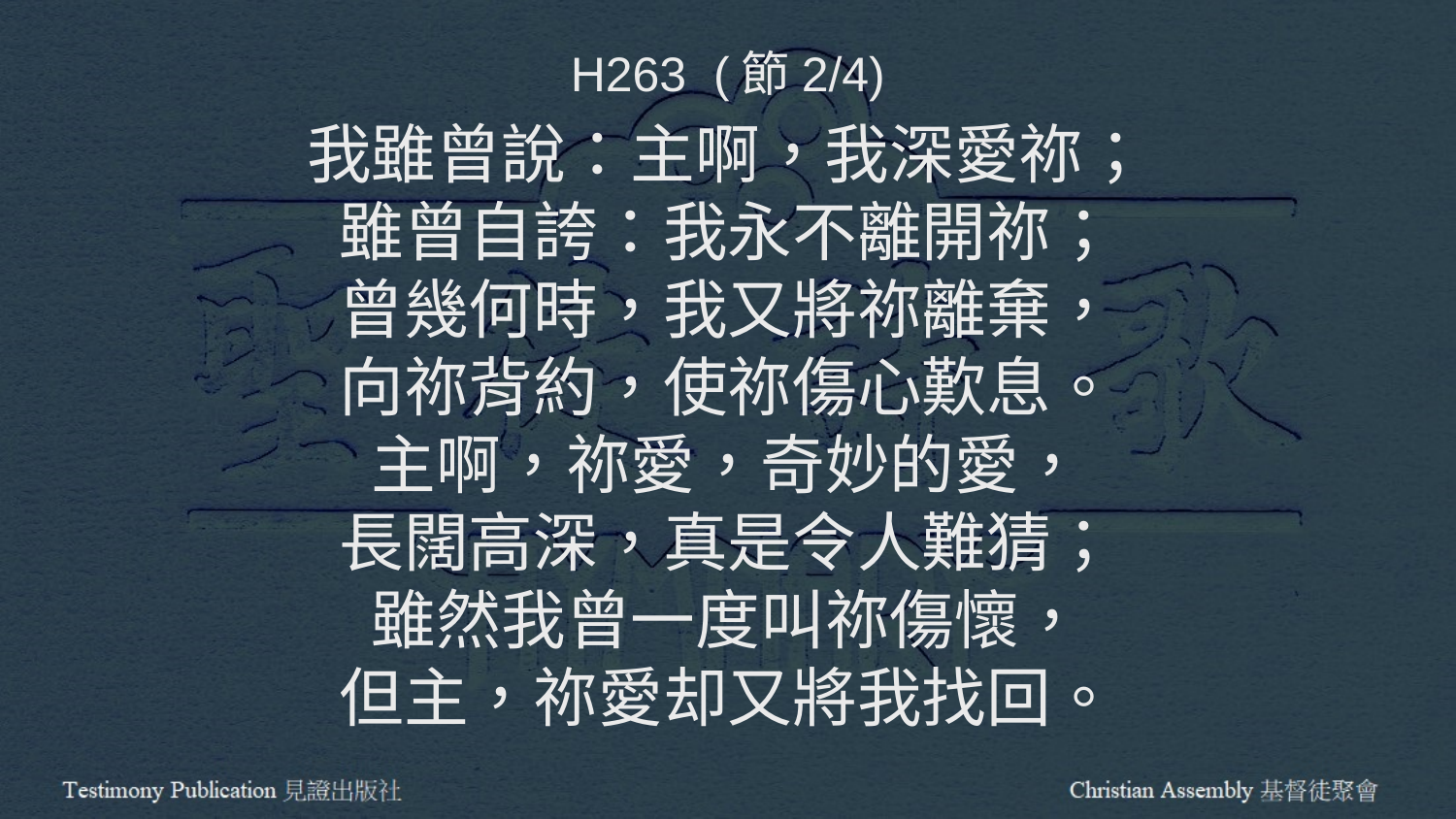

H263  (節2/4)
我雖曾說：主啊，我深愛祢；
雖曾自誇：我永不離開祢；
曾幾何時，我又將祢離棄，
向祢背約，使祢傷心歎息。
主啊，祢愛，奇妙的愛，
長闊高深，真是令人難猜；
雖然我曾一度叫祢傷懷，
但主，祢愛却又將我找回。